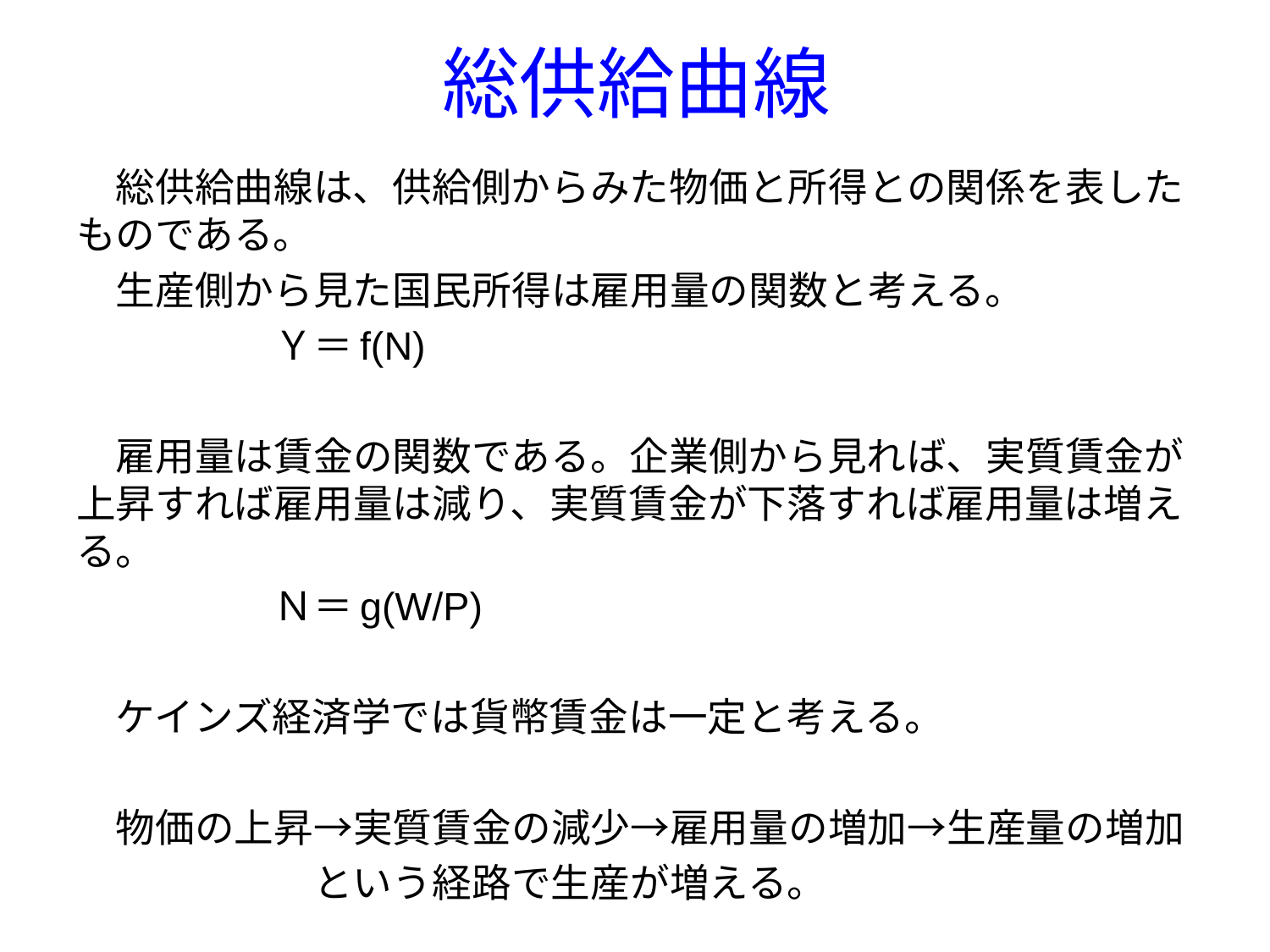

# 総供給曲線
　総供給曲線は、供給側からみた物価と所得との関係を表したものである。
　生産側から見た国民所得は雇用量の関数と考える。
　　　　　Ｙ＝f(N)

　雇用量は賃金の関数である。企業側から見れば、実質賃金が上昇すれば雇用量は減り、実質賃金が下落すれば雇用量は増える。
　　　　　Ｎ＝g(W/P)

　ケインズ経済学では貨幣賃金は一定と考える。

　物価の上昇→実質賃金の減少→雇用量の増加→生産量の増加
　　　　　　という経路で生産が増える。